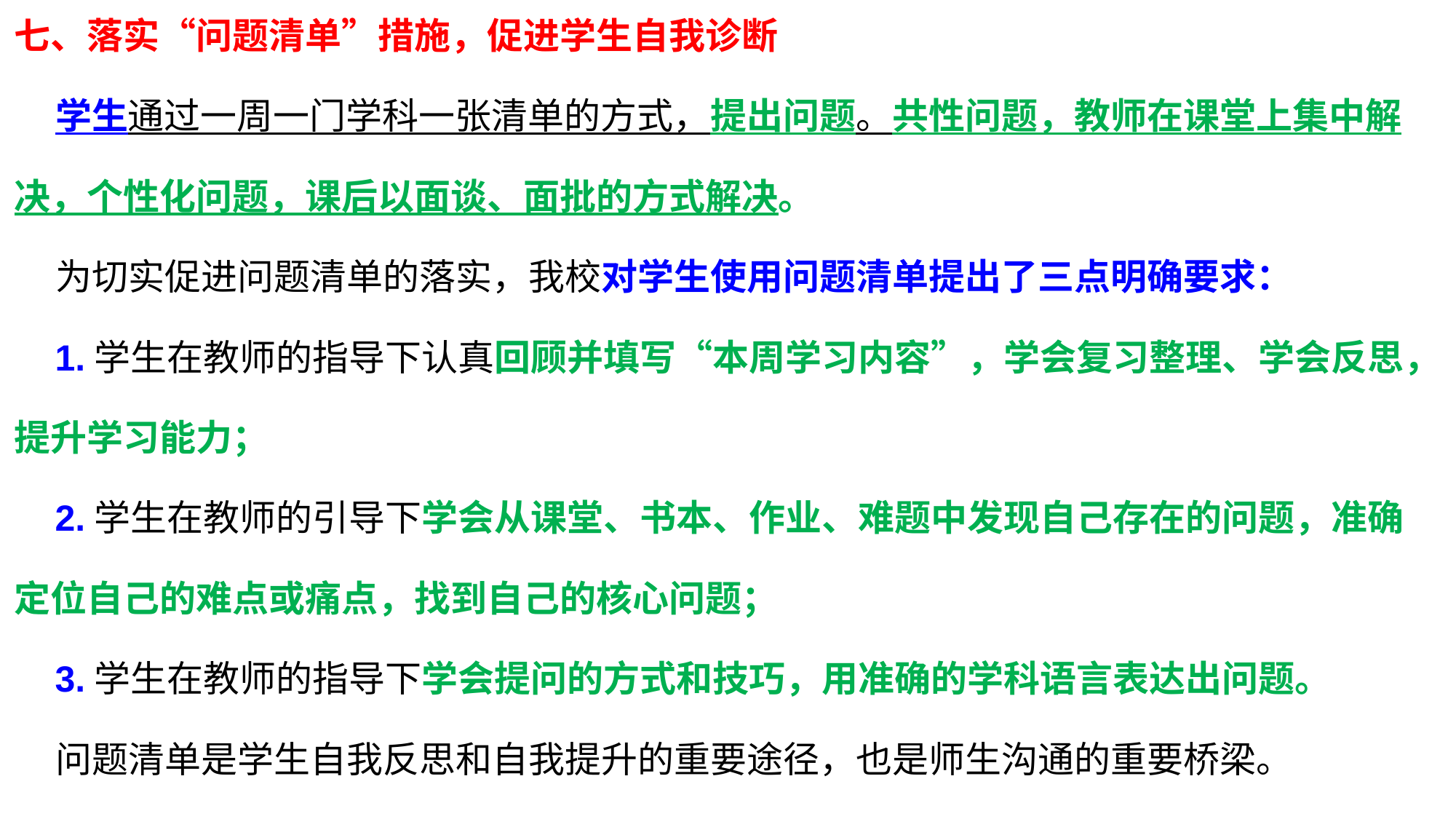

七、落实“问题清单”措施，促进学生自我诊断
     学生通过一周一门学科一张清单的方式，提出问题。共性问题，教师在课堂上集中解决，个性化问题，课后以面谈、面批的方式解决。
    为切实促进问题清单的落实，我校对学生使用问题清单提出了三点明确要求：
    1.学生在教师的指导下认真回顾并填写“本周学习内容”，学会复习整理、学会反思，提升学习能力；
    2.学生在教师的引导下学会从课堂、书本、作业、难题中发现自己存在的问题，准确定位自己的难点或痛点，找到自己的核心问题；
    3.学生在教师的指导下学会提问的方式和技巧，用准确的学科语言表达出问题。
    问题清单是学生自我反思和自我提升的重要途径，也是师生沟通的重要桥梁。